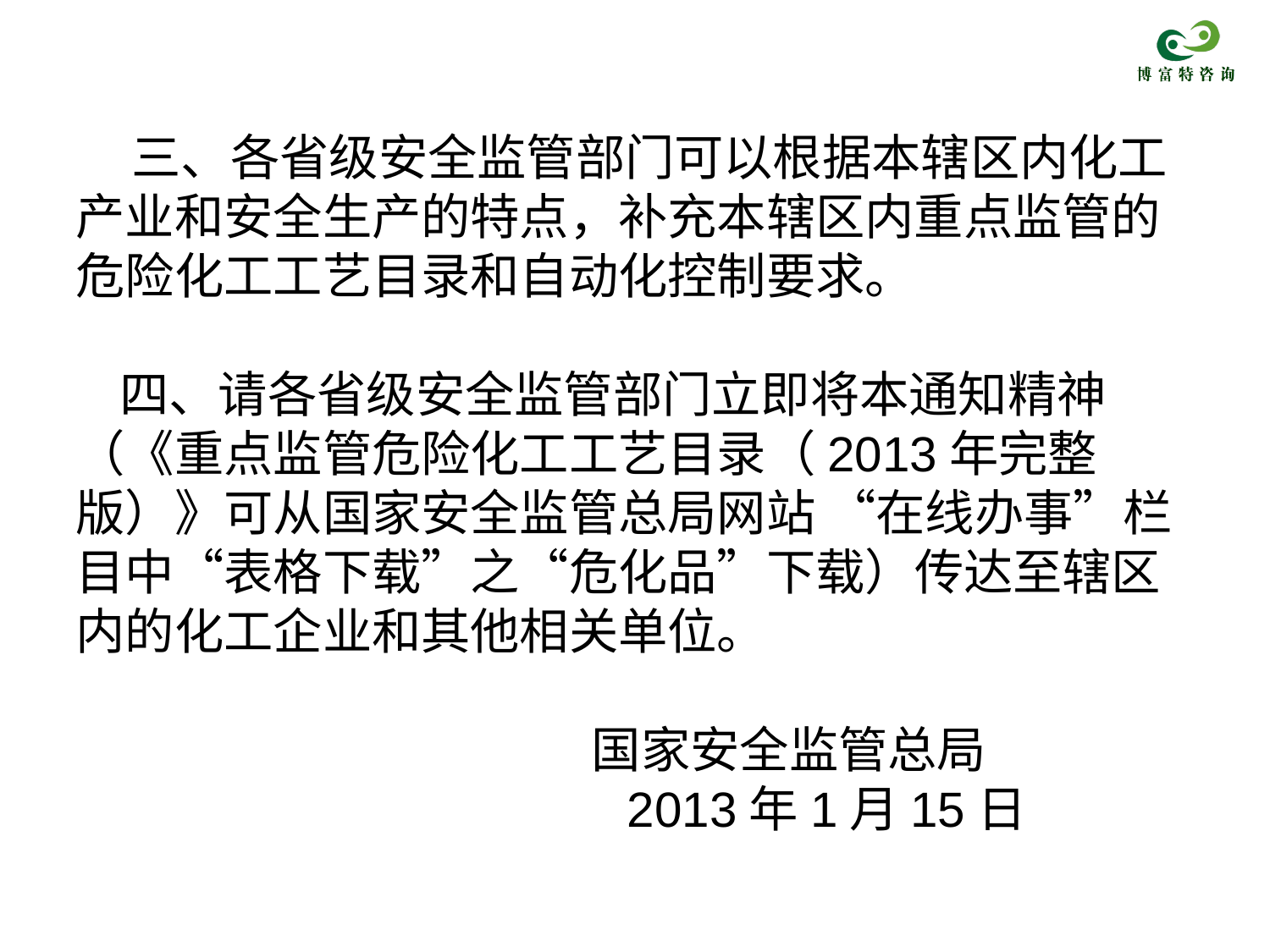

# 三、各省级安全监管部门可以根据本辖区内化工产业和安全生产的特点，补充本辖区内重点监管的危险化工工艺目录和自动化控制要求。 四、请各省级安全监管部门立即将本通知精神（《重点监管危险化工工艺目录（2013年完整版）》可从国家安全监管总局网站 “在线办事”栏目中“表格下载”之“危化品”下载）传达至辖区内的化工企业和其他相关单位。 国家安全监管总局 2013年1月15日